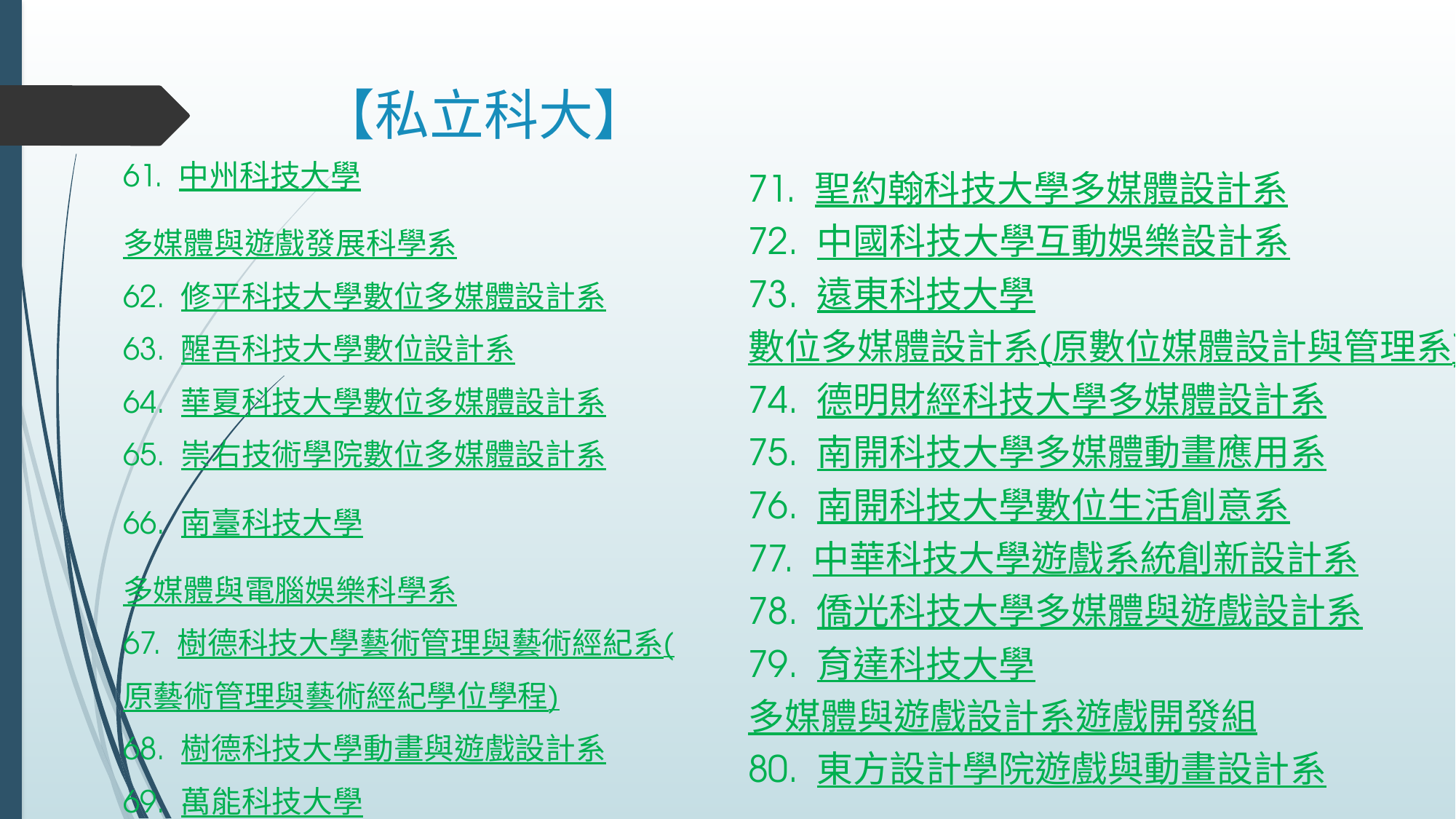

# 【私立科大】
61. 中州科技大學
多媒體與遊戲發展科學系
62. 修平科技大學數位多媒體設計系
63. 醒吾科技大學數位設計系
64. 華夏科技大學數位多媒體設計系
65. 崇右技術學院數位多媒體設計系
66. 南臺科技大學
多媒體與電腦娛樂科學系
67. 樹德科技大學藝術管理與藝術經紀系(原藝術管理與藝術經紀學位學程)
68. 樹德科技大學動畫與遊戲設計系
69. 萬能科技大學
工業管理系航空精密設計製造組
70. 聖約翰科技大學數位文藝系
71. 聖約翰科技大學多媒體設計系
72. 中國科技大學互動娛樂設計系
73. 遠東科技大學
數位多媒體設計系(原數位媒體設計與管理系)
74. 德明財經科技大學多媒體設計系
75. 南開科技大學多媒體動畫應用系
76. 南開科技大學數位生活創意系
77. 中華科技大學遊戲系統創新設計系
78. 僑光科技大學多媒體與遊戲設計系
79. 育達科技大學
多媒體與遊戲設計系遊戲開發組
80. 東方設計學院遊戲與動畫設計系